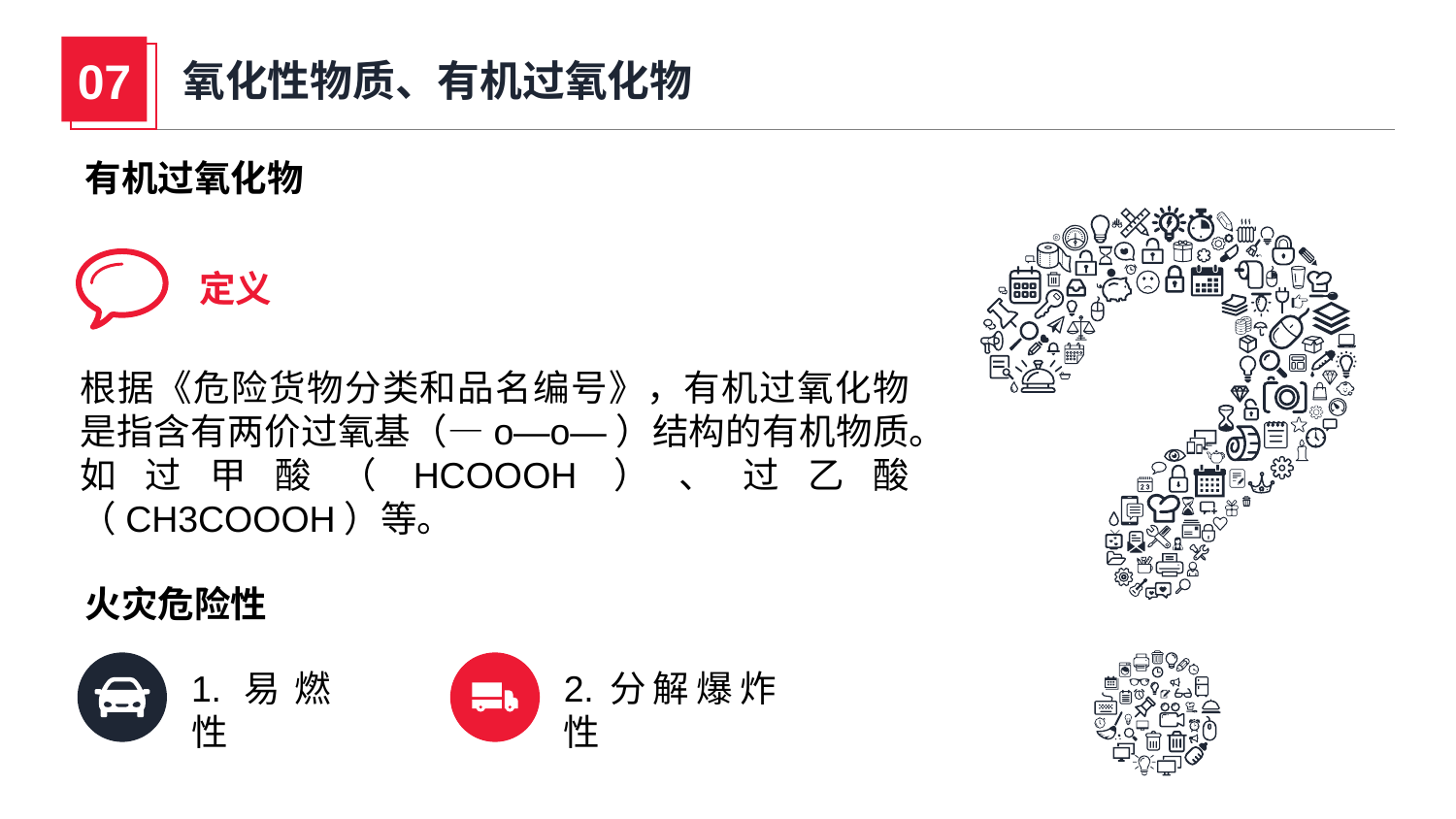

07
氧化性物质、有机过氧化物
有机过氧化物

定义
根据《危险货物分类和品名编号》，有机过氧化物是指含有两价过氧基（—o—o—）结构的有机物质。如过甲酸（HCOOOH）、过乙酸（CH3COOOH）等。
火灾危险性

1.易燃性
2.分解爆炸性